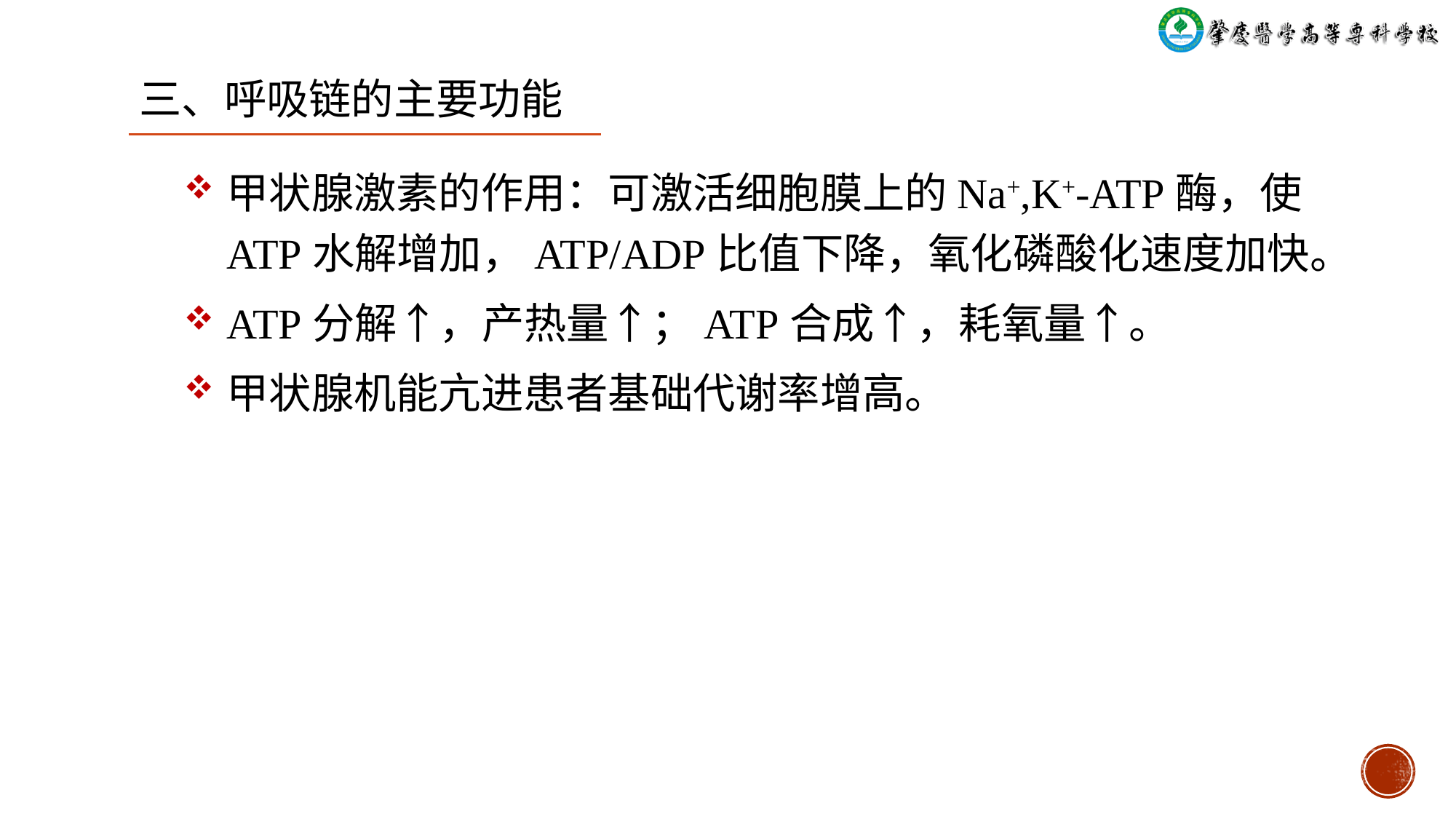

三、呼吸链的主要功能
甲状腺激素的作用：可激活细胞膜上的Na+,K+-ATP酶，使ATP水解增加，ATP/ADP比值下降，氧化磷酸化速度加快。
ATP分解↑，产热量↑；ATP合成↑，耗氧量↑。
甲状腺机能亢进患者基础代谢率增高。